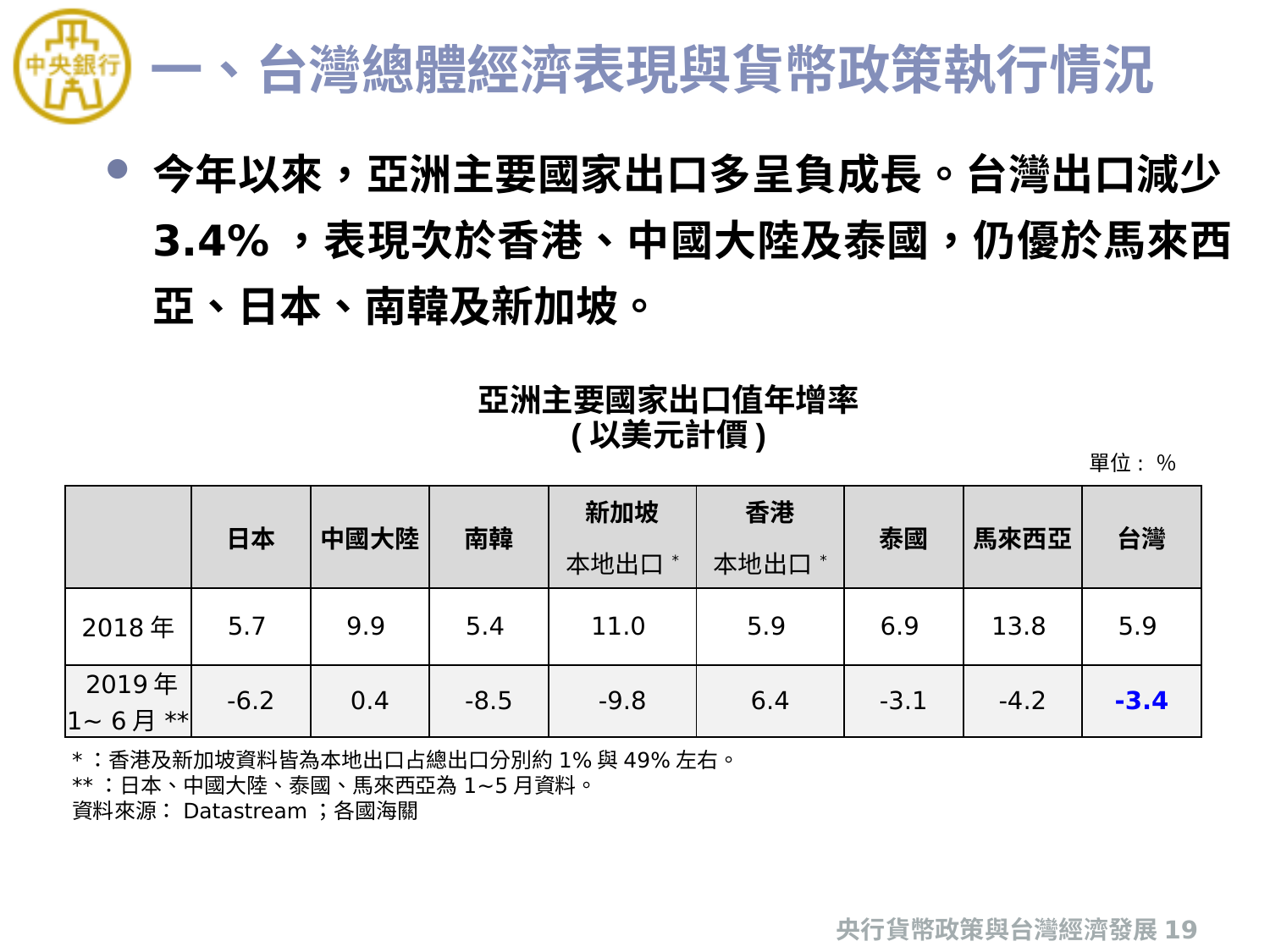

# 一、台灣總體經濟表現與貨幣政策執行情況
今年以來，亞洲主要國家出口多呈負成長。台灣出口減少3.4%，表現次於香港、中國大陸及泰國，仍優於馬來西亞、日本、南韓及新加坡。
亞洲主要國家出口值年增率
(以美元計價)
單位: ％
|  | 日本 | 中國大陸 | 南韓 | 新加坡 | 香港 | 泰國 | 馬來西亞 | 台灣 |
| --- | --- | --- | --- | --- | --- | --- | --- | --- |
|  |  |  |  | 本地出口\* | 本地出口\* |  |  |  |
| 2018年 | 5.7 | 9.9 | 5.4 | 11.0 | 5.9 | 6.9 | 13.8 | 5.9 |
| 2019年 1~ 6月\*\* | -6.2 | 0.4 | -8.5 | -9.8 | 6.4 | -3.1 | -4.2 | -3.4 |
*：香港及新加坡資料皆為本地出口占總出口分別約1%與49%左右。
**：日本、中國大陸、泰國、馬來西亞為1~5月資料。
資料來源：Datastream；各國海關
央行貨幣政策與台灣經濟發展
19